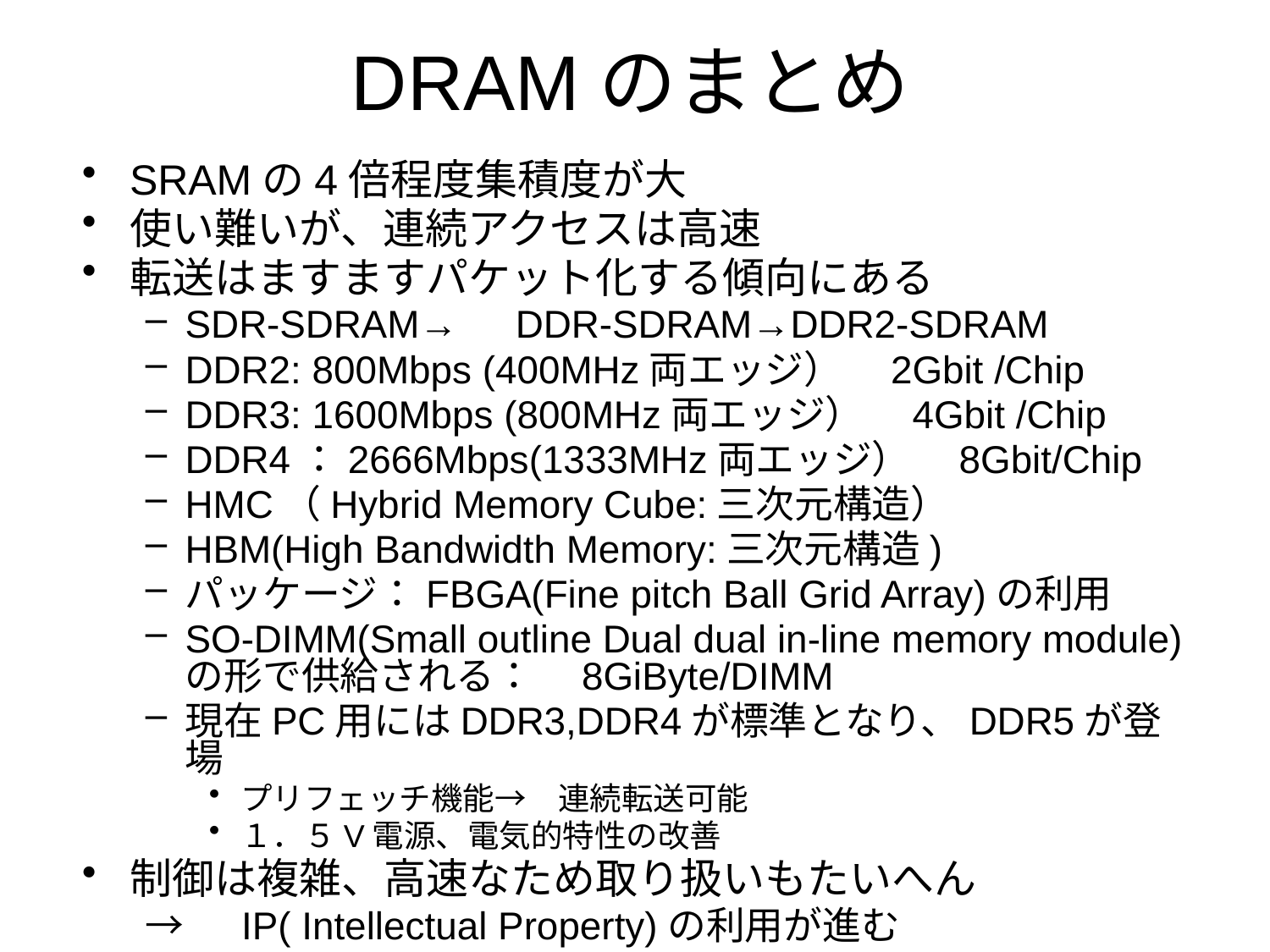

# DRAMのまとめ
SRAMの4倍程度集積度が大
使い難いが、連続アクセスは高速
転送はますますパケット化する傾向にある
SDR-SDRAM→　DDR-SDRAM→DDR2-SDRAM
DDR2: 800Mbps (400MHz両エッジ）　2Gbit /Chip
DDR3: 1600Mbps (800MHz両エッジ）　4Gbit /Chip
DDR4：2666Mbps(1333MHz両エッジ）　8Gbit/Chip
HMC（Hybrid Memory Cube:三次元構造）
HBM(High Bandwidth Memory:三次元構造)
パッケージ：FBGA(Fine pitch Ball Grid Array)の利用
SO-DIMM(Small outline Dual dual in-line memory module)の形で供給される：　8GiByte/DIMM
現在PC用にはDDR3,DDR4が標準となり、DDR5が登場
プリフェッチ機能→　連続転送可能
１．５V電源、電気的特性の改善
制御は複雑、高速なため取り扱いもたいへん
→　IP( Intellectual Property)の利用が進む